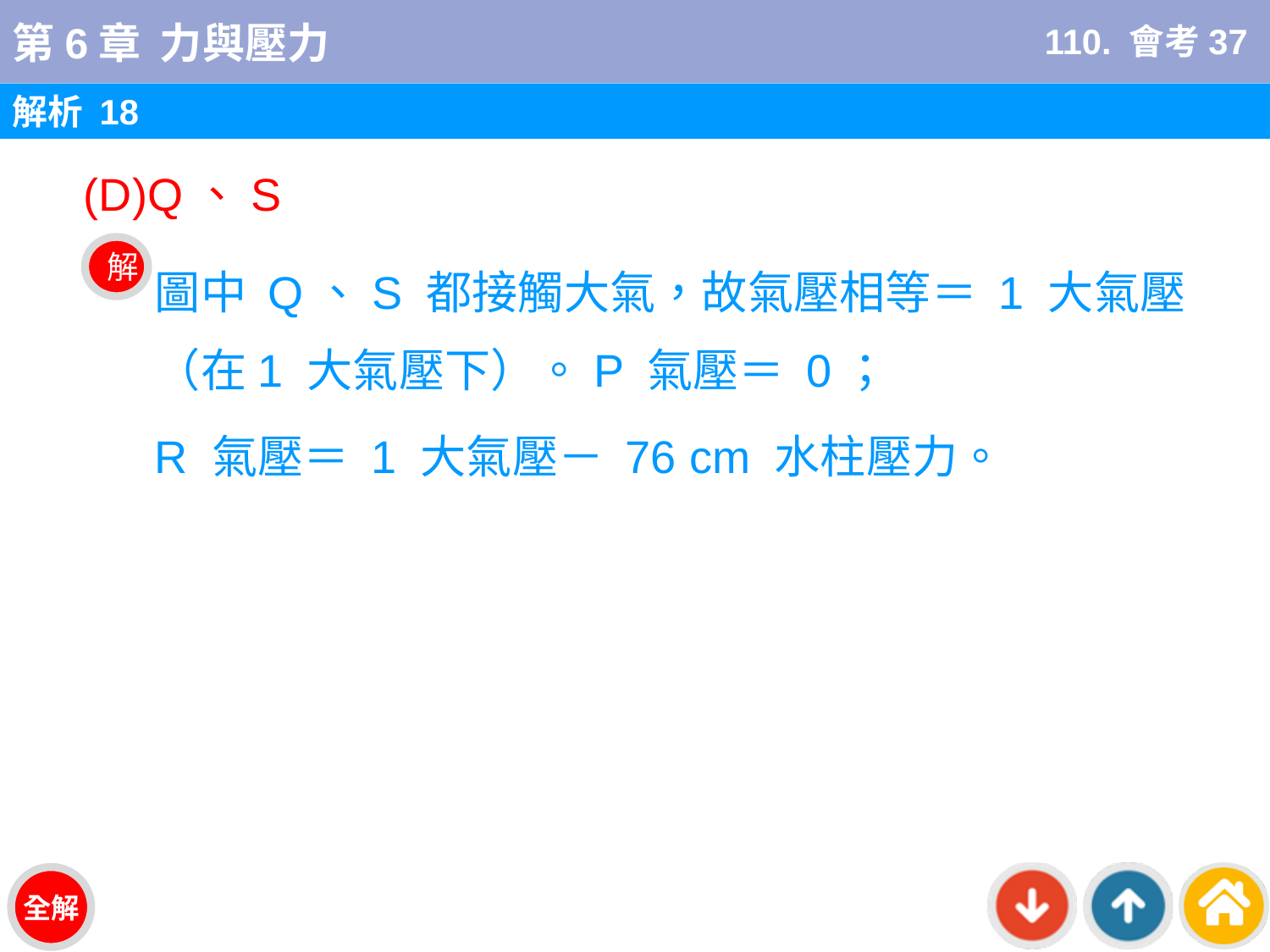

110. 會考37
解析 18
(D)Q、S
圖中 Q、S 都接觸大氣，故氣壓相等＝ 1 大氣壓（在1 大氣壓下）。P 氣壓＝ 0；
R 氣壓＝ 1 大氣壓－ 76 cm 水柱壓力。
解
全解